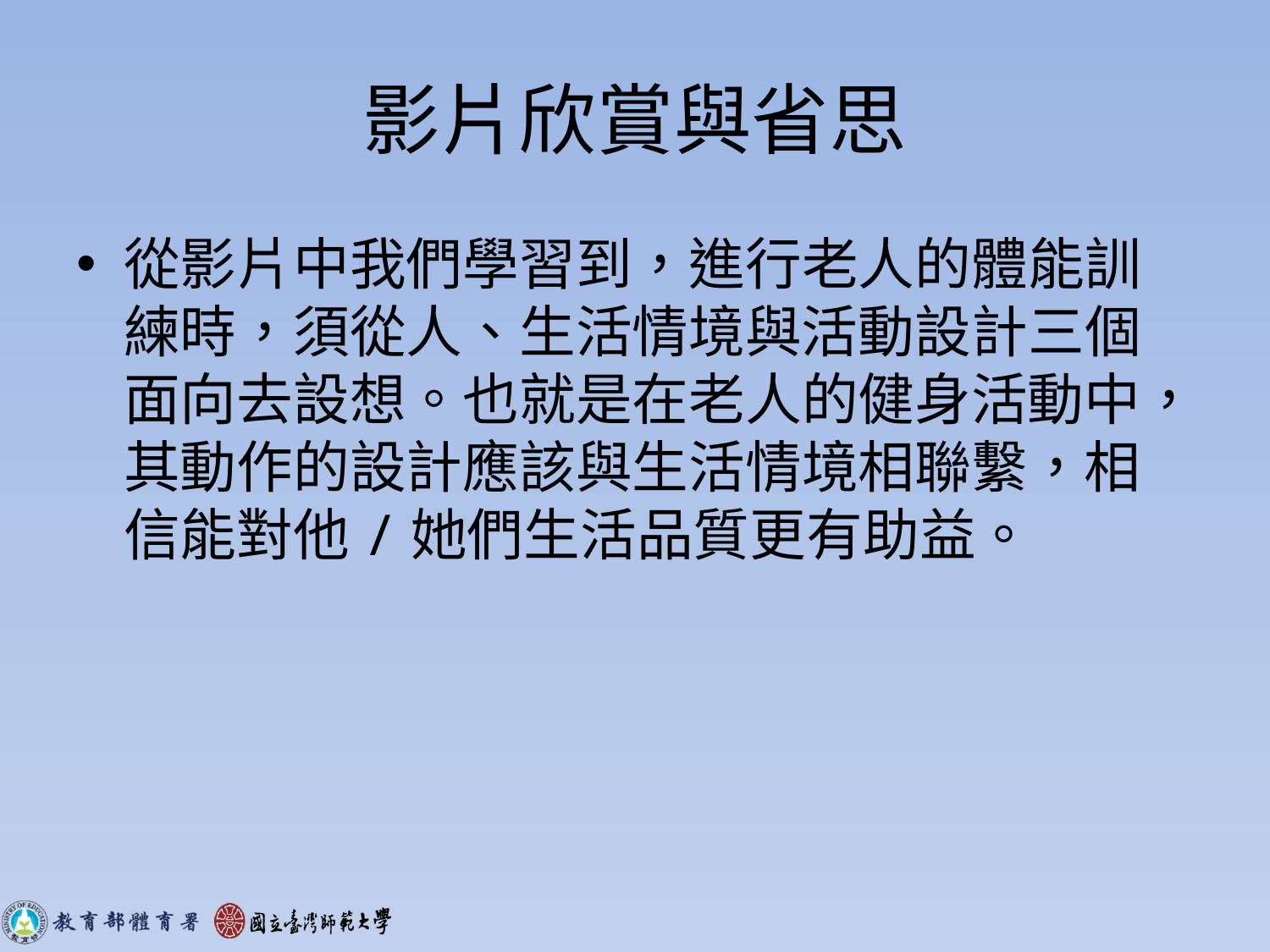

# 影片欣賞與省思
從影片中我們學習到，進行老人的體能訓練時，須從人、生活情境與活動設計三個面向去設想。也就是在老人的健身活動中，其動作的設計應該與生活情境相聯繫，相信能對他/她們生活品質更有助益。